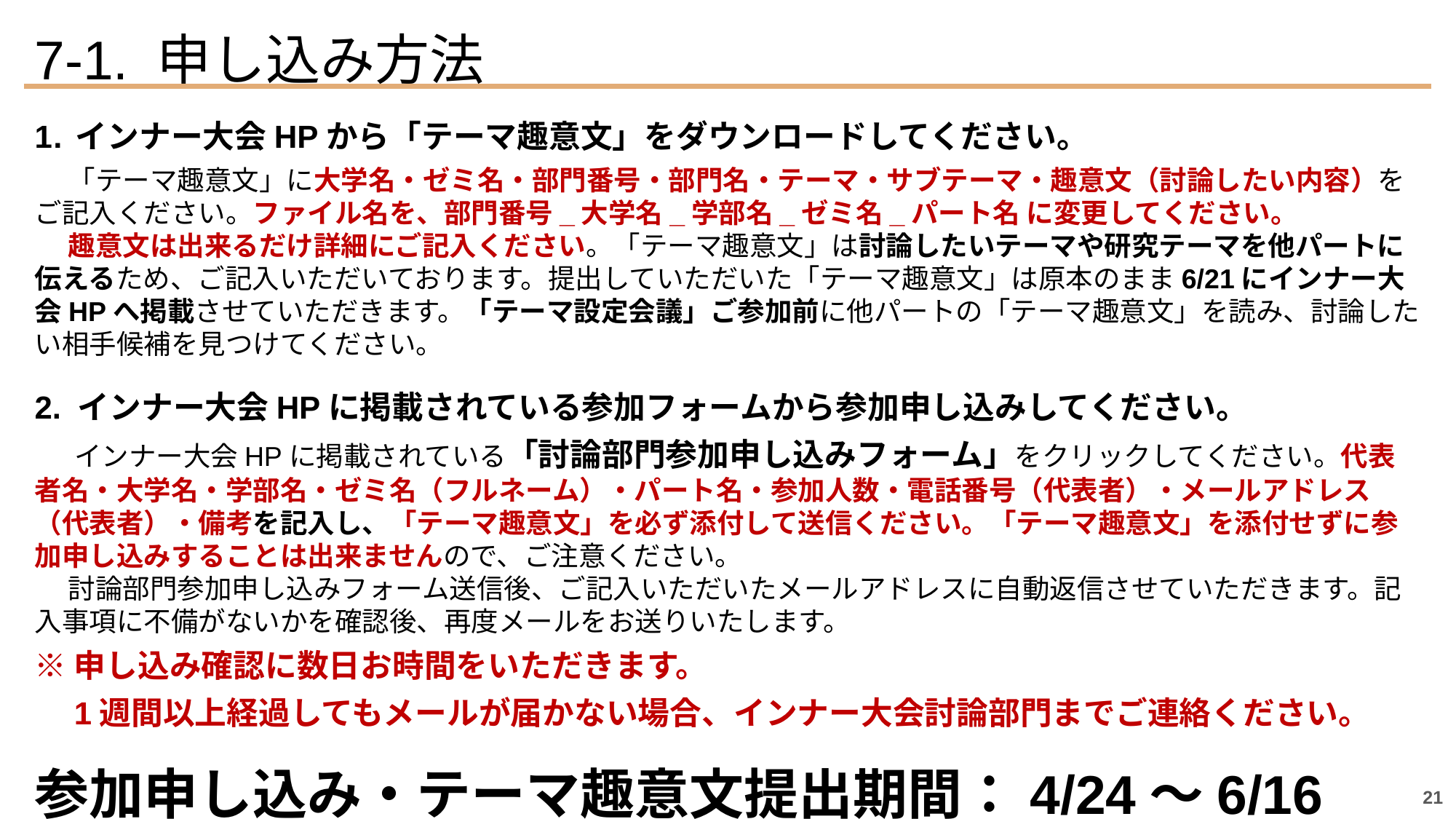

7-1. 申し込み方法
インナー大会HPから「テーマ趣意文」をダウンロードしてください。
　 「テーマ趣意文」に大学名・ゼミ名・部門番号・部門名・テーマ・サブテーマ・趣意文（討論したい内容）をご記入ください。ファイル名を、部門番号_大学名_学部名_ゼミ名_パート名 に変更してください。
　 趣意文は出来るだけ詳細にご記入ください。「テーマ趣意文」は討論したいテーマや研究テーマを他パートに伝えるため、ご記入いただいております。提出していただいた「テーマ趣意文」は原本のまま6/21にインナー大会HPへ掲載させていただきます。「テーマ設定会議」ご参加前に他パートの「テーマ趣意文」を読み、討論したい相手候補を見つけてください。
2. インナー大会HPに掲載されている参加フォームから参加申し込みしてください。
　  インナー大会HPに掲載されている「討論部門参加申し込みフォーム」をクリックしてください。代表者名・大学名・学部名・ゼミ名（フルネーム）・パート名・参加人数・電話番号（代表者）・メールアドレス（代表者）・備考を記入し、「テーマ趣意文」を必ず添付して送信ください。「テーマ趣意文」を添付せずに参加申し込みすることは出来ませんので、ご注意ください。
　 討論部門参加申し込みフォーム送信後、ご記入いただいたメールアドレスに自動返信させていただきます。記入事項に不備がないかを確認後、再度メールをお送りいたします。
※申し込み確認に数日お時間をいただきます。
　1週間以上経過してもメールが届かない場合、インナー大会討論部門までご連絡ください。
参加申し込み・テーマ趣意文提出期間：4/24～6/16
21